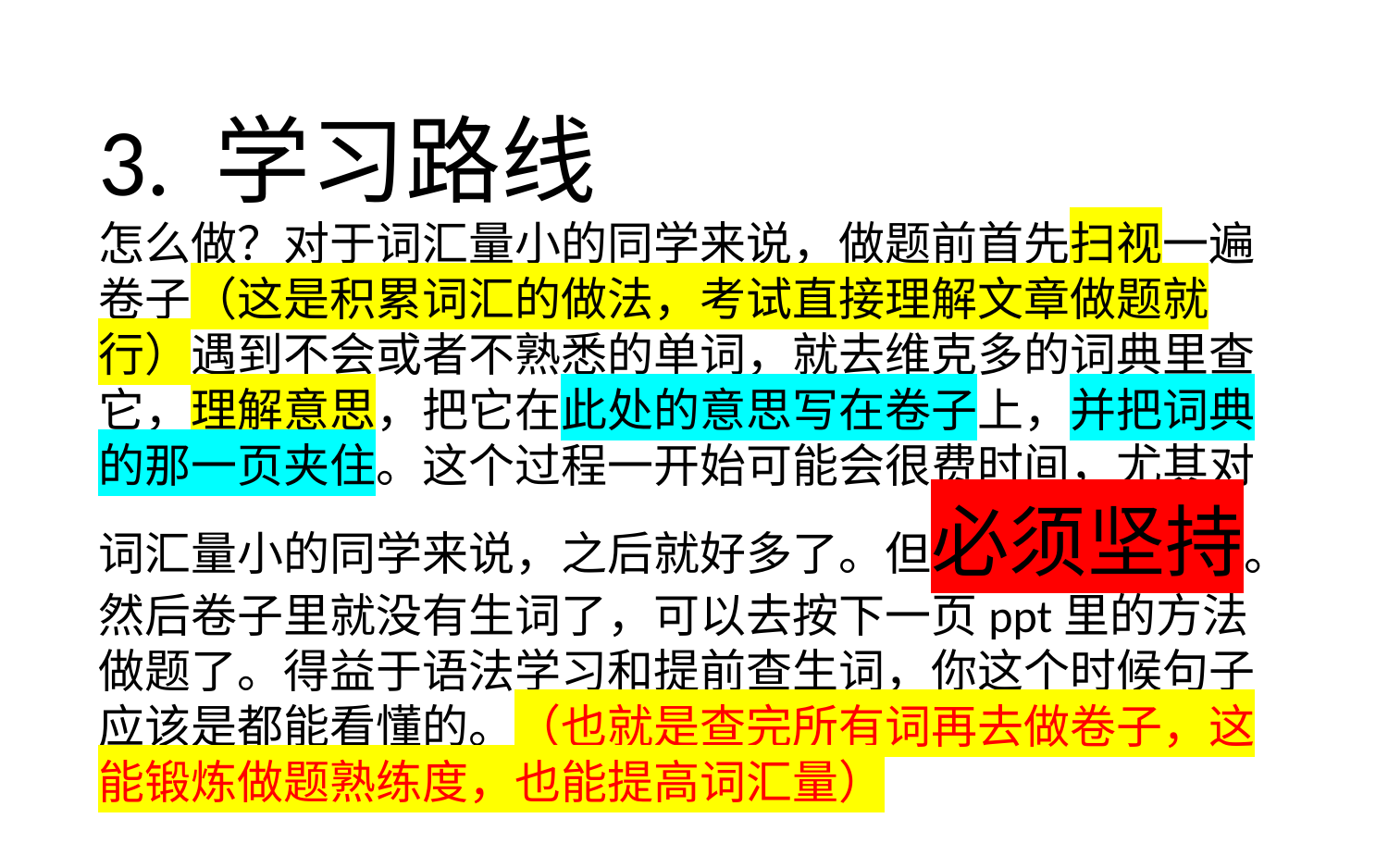

3. 学习路线
怎么做？对于词汇量小的同学来说，做题前首先扫视一遍卷子（这是积累词汇的做法，考试直接理解文章做题就行）遇到不会或者不熟悉的单词，就去维克多的词典里查它，理解意思，把它在此处的意思写在卷子上，并把词典的那一页夹住。这个过程一开始可能会很费时间，尤其对词汇量小的同学来说，之后就好多了。但必须坚持。
然后卷子里就没有生词了，可以去按下一页ppt里的方法做题了。得益于语法学习和提前查生词，你这个时候句子应该是都能看懂的。（也就是查完所有词再去做卷子，这能锻炼做题熟练度，也能提高词汇量）